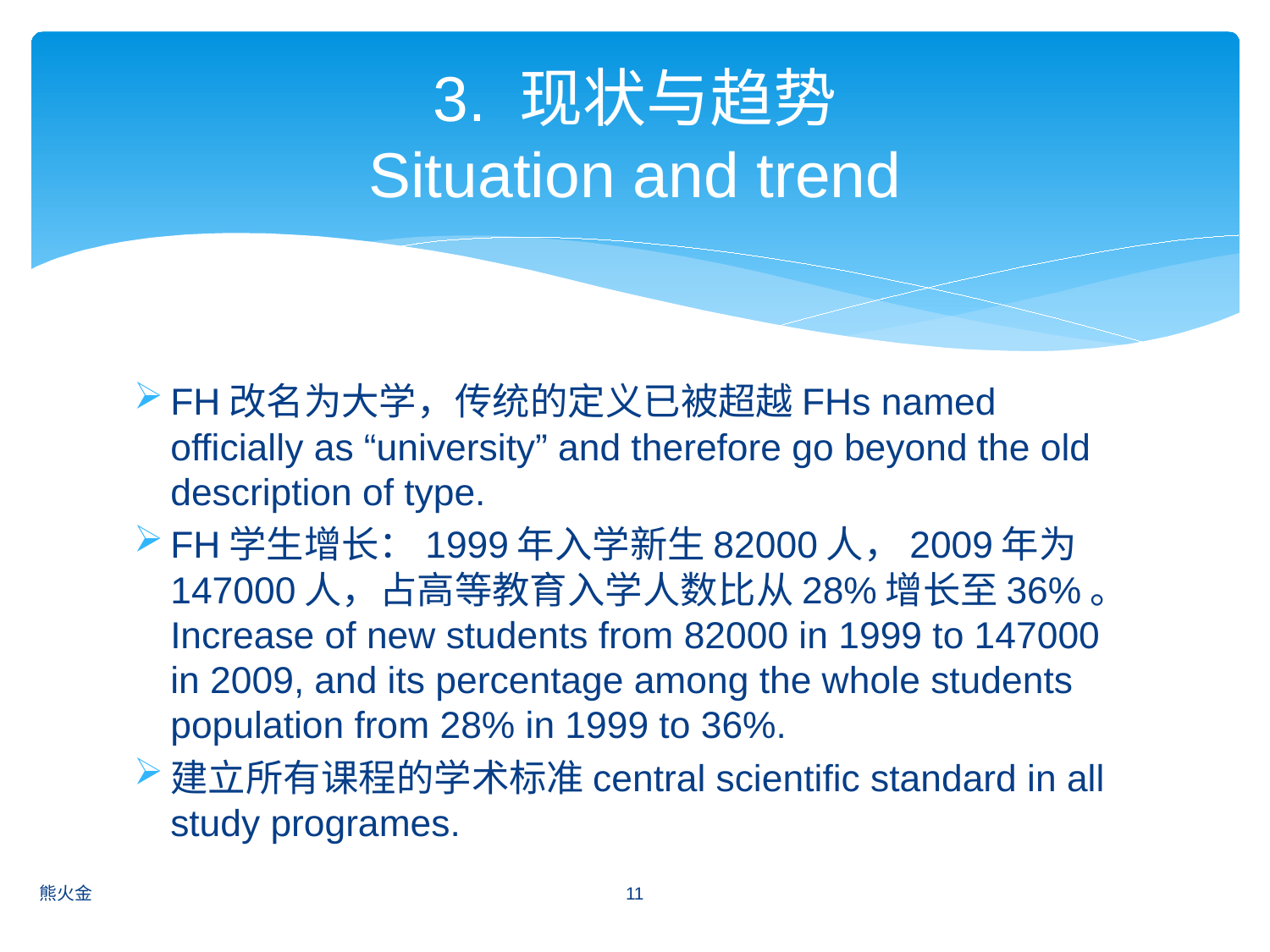

# 3. 现状与趋势 Situation and trend
FH改名为大学，传统的定义已被超越FHs named officially as “university” and therefore go beyond the old description of type.
FH学生增长：1999年入学新生82000人，2009年为147000人，占高等教育入学人数比从28%增长至36%。Increase of new students from 82000 in 1999 to 147000 in 2009, and its percentage among the whole students population from 28% in 1999 to 36%.
建立所有课程的学术标准central scientific standard in all study programes.

11
熊火金